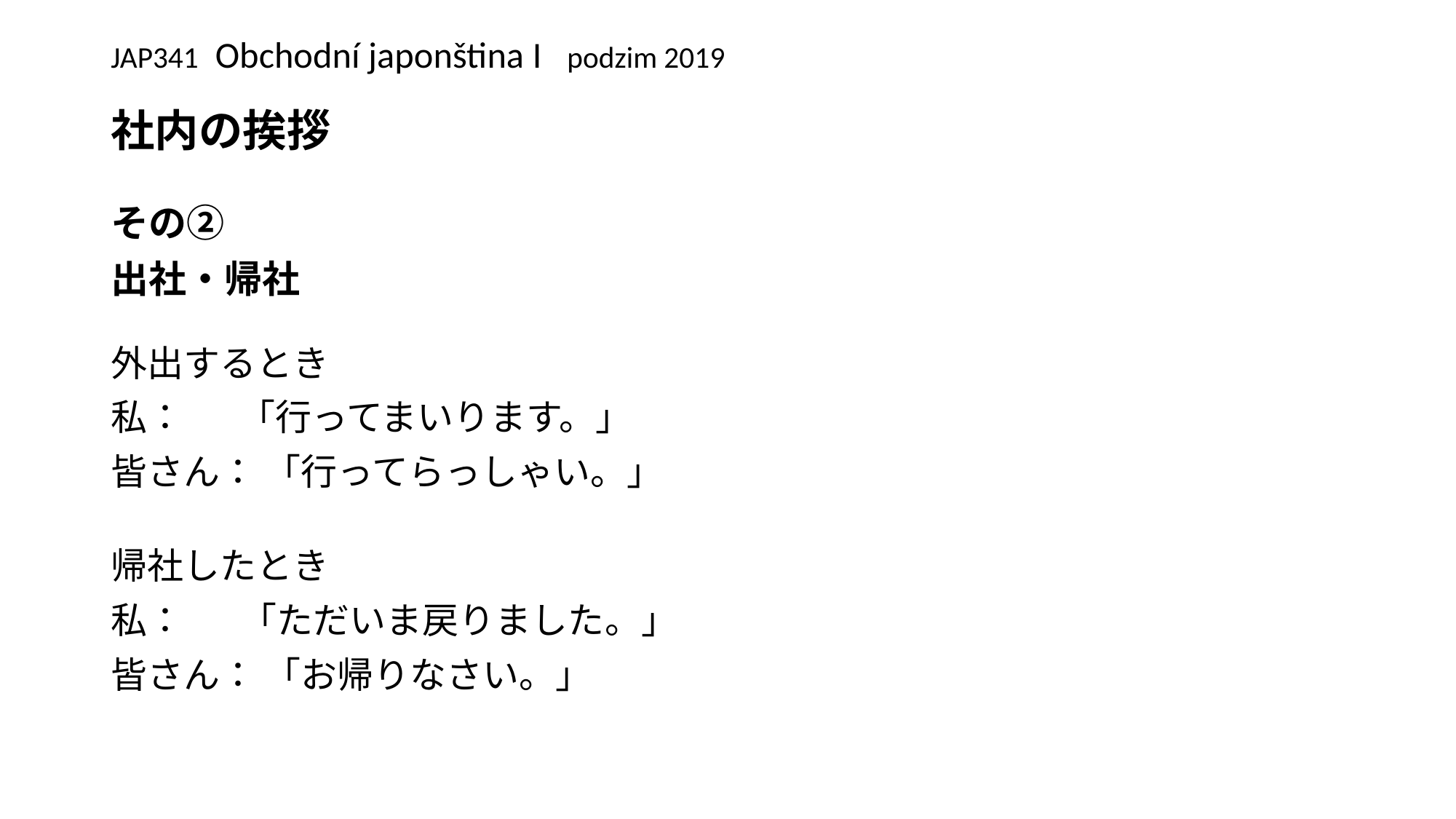

# JAP341  Obchodní japonština I   podzim 2019
社内の挨拶

その②
出社・帰社

外出するとき
私：	   「行ってまいります。」
皆さん： 「行ってらっしゃい。」
帰社したとき
私：	   「ただいま戻りました。」
皆さん： 「お帰りなさい。」